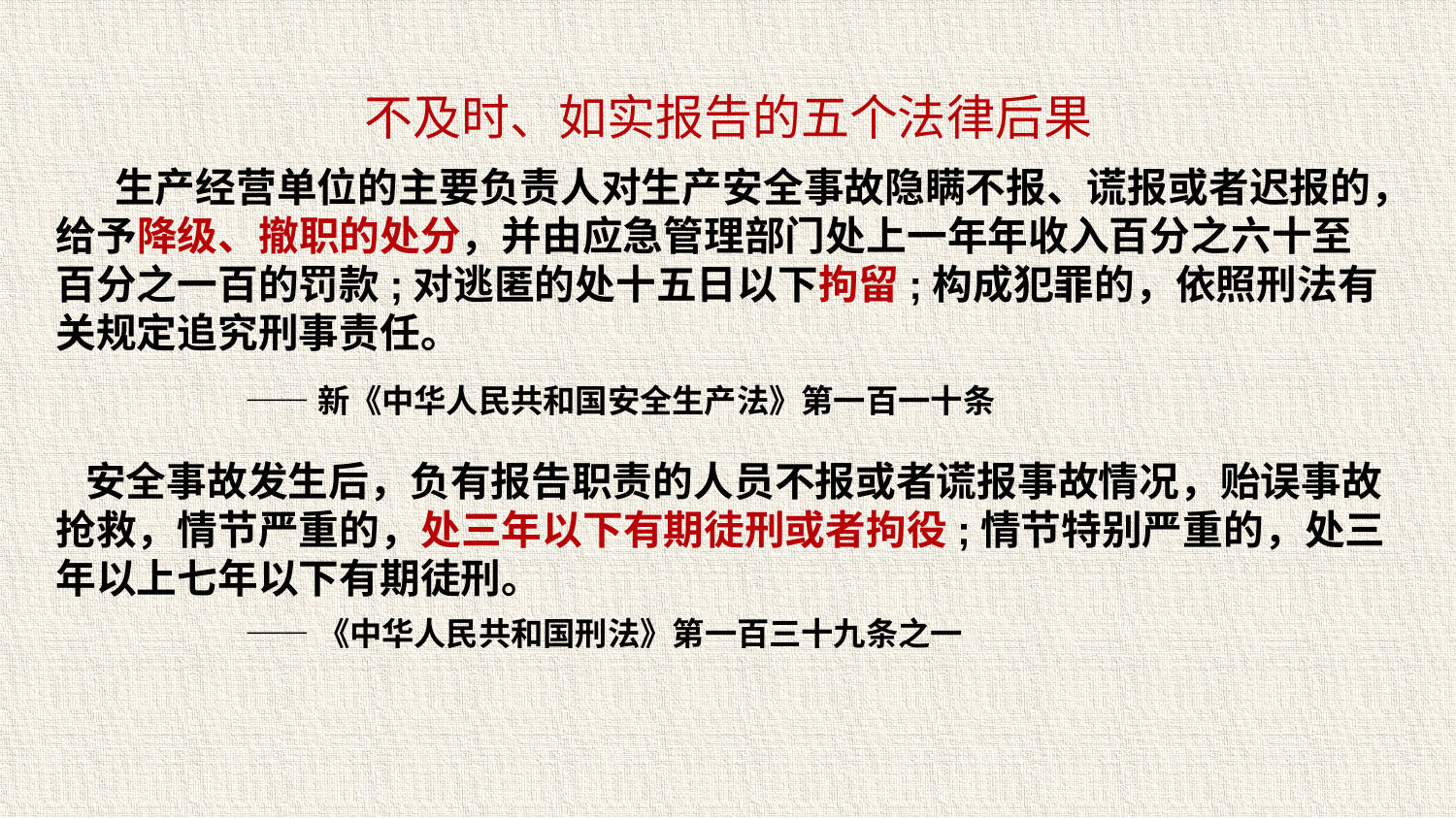

不及时、如实报告的五个法律后果
       生产经营单位的主要负责人对生产安全事故隐瞒不报、谎报或者迟报的，给予降级、撤职的处分，并由应急管理部门处上一年年收入百分之六十至百分之一百的罚款;对逃匿的处十五日以下拘留;构成犯罪的，依照刑法有关规定追究刑事责任。
                          ——新《中华人民共和国安全生产法》第一百一十条
   安全事故发生后，负有报告职责的人员不报或者谎报事故情况，贻误事故抢救，情节严重的，处三年以下有期徒刑或者拘役;情节特别严重的，处三年以上七年以下有期徒刑。
                          ——《中华人民共和国刑法》第一百三十九条之一